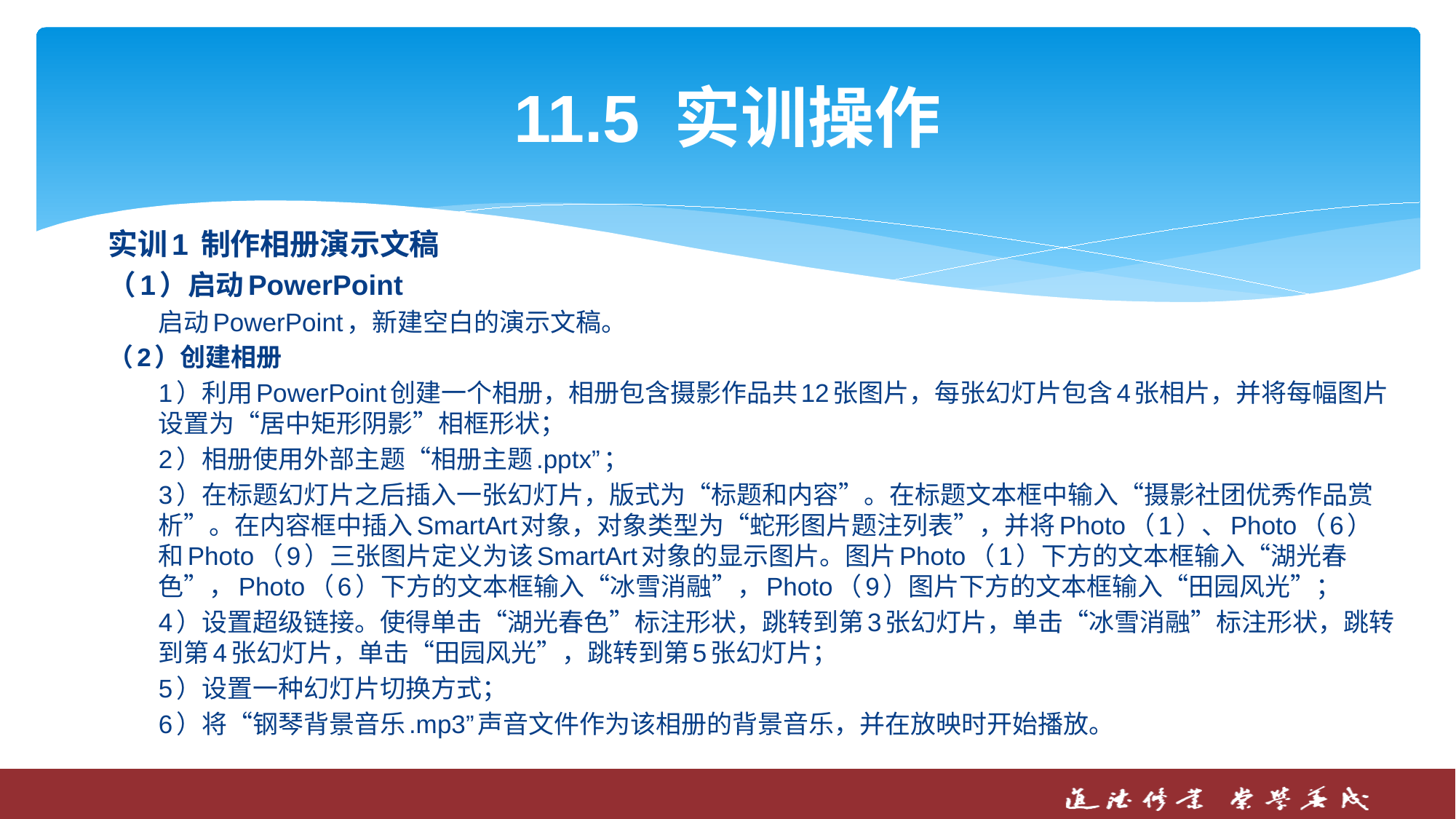

# 11.5 实训操作
实训1 制作相册演示文稿
（1）启动PowerPoint
启动PowerPoint，新建空白的演示文稿。
（2）创建相册
1）利用PowerPoint创建一个相册，相册包含摄影作品共12张图片，每张幻灯片包含4张相片，并将每幅图片设置为“居中矩形阴影”相框形状；
2）相册使用外部主题“相册主题.pptx”；
3）在标题幻灯片之后插入一张幻灯片，版式为“标题和内容”。在标题文本框中输入“摄影社团优秀作品赏析”。在内容框中插入SmartArt对象，对象类型为“蛇形图片题注列表”，并将Photo（1）、Photo（6）和Photo（9）三张图片定义为该SmartArt对象的显示图片。图片Photo（1）下方的文本框输入“湖光春色”，Photo（6）下方的文本框输入“冰雪消融”，Photo（9）图片下方的文本框输入“田园风光”；
4）设置超级链接。使得单击“湖光春色”标注形状，跳转到第3张幻灯片，单击“冰雪消融”标注形状，跳转到第4张幻灯片，单击“田园风光”，跳转到第5张幻灯片；
5）设置一种幻灯片切换方式；
6）将“钢琴背景音乐.mp3”声音文件作为该相册的背景音乐，并在放映时开始播放。